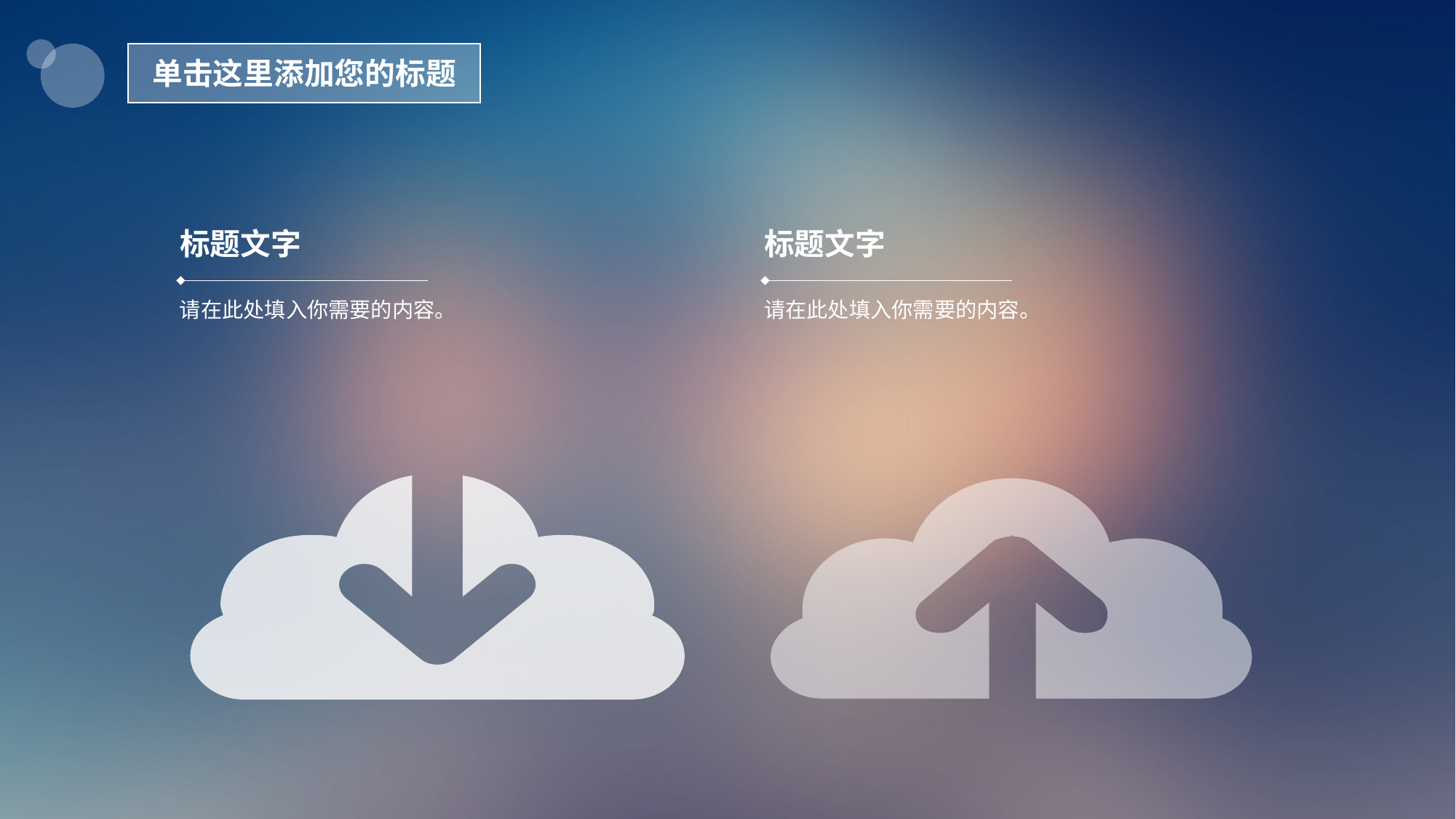

单击这里添加您的标题
标题文字
标题文字
请在此处填入你需要的内容。
请在此处填入你需要的内容。